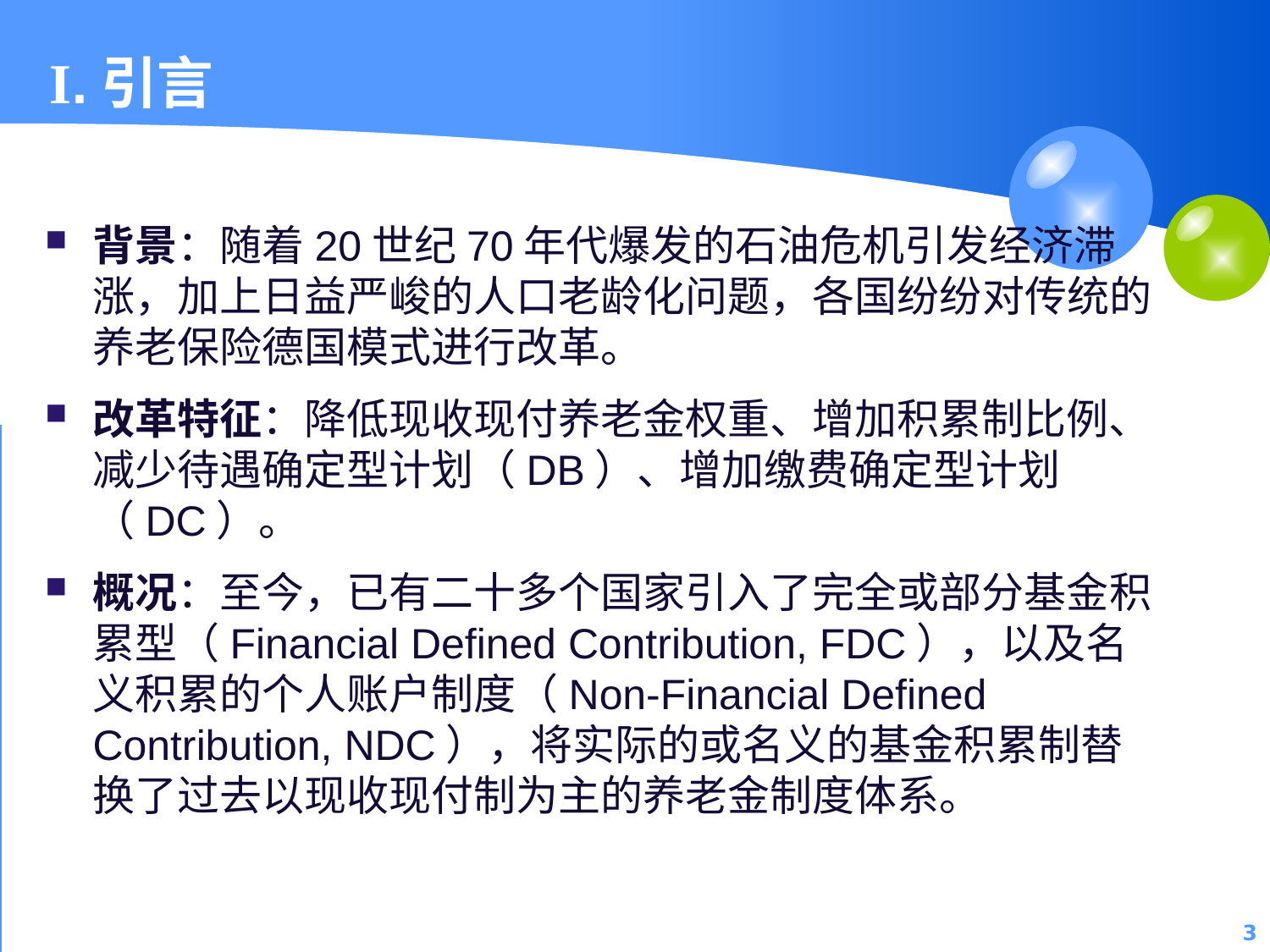

3
# Ι.引言
背景：随着20世纪70年代爆发的石油危机引发经济滞涨，加上日益严峻的人口老龄化问题，各国纷纷对传统的养老保险德国模式进行改革。
改革特征：降低现收现付养老金权重、增加积累制比例、减少待遇确定型计划（DB）、增加缴费确定型计划（DC）。
概况：至今，已有二十多个国家引入了完全或部分基金积累型（Financial Defined Contribution, FDC），以及名义积累的个人账户制度（Non-Financial Defined Contribution, NDC），将实际的或名义的基金积累制替换了过去以现收现付制为主的养老金制度体系。